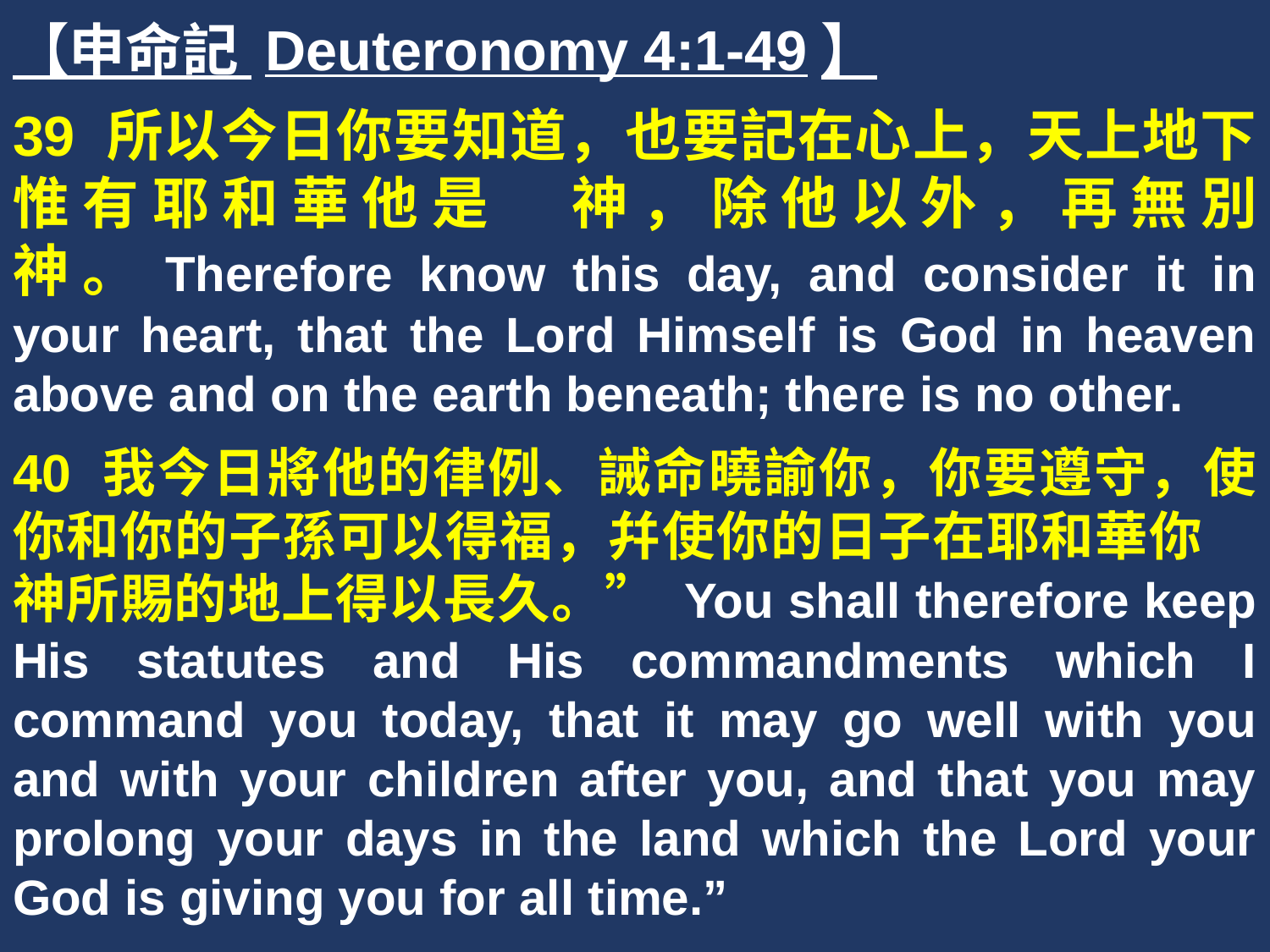

【申命記 Deuteronomy 4:1-49】
39 所以今日你要知道，也要記在心上，天上地下惟有耶和華他是　神，除他以外，再無別神。Therefore know this day, and consider it in your heart, that the Lord Himself is God in heaven above and on the earth beneath; there is no other.
40 我今日將他的律例、誡命曉諭你，你要遵守，使你和你的子孫可以得福，幷使你的日子在耶和華你　神所賜的地上得以長久。” You shall therefore keep His statutes and His commandments which I command you today, that it may go well with you and with your children after you, and that you may prolong your days in the land which the Lord your God is giving you for all time.”